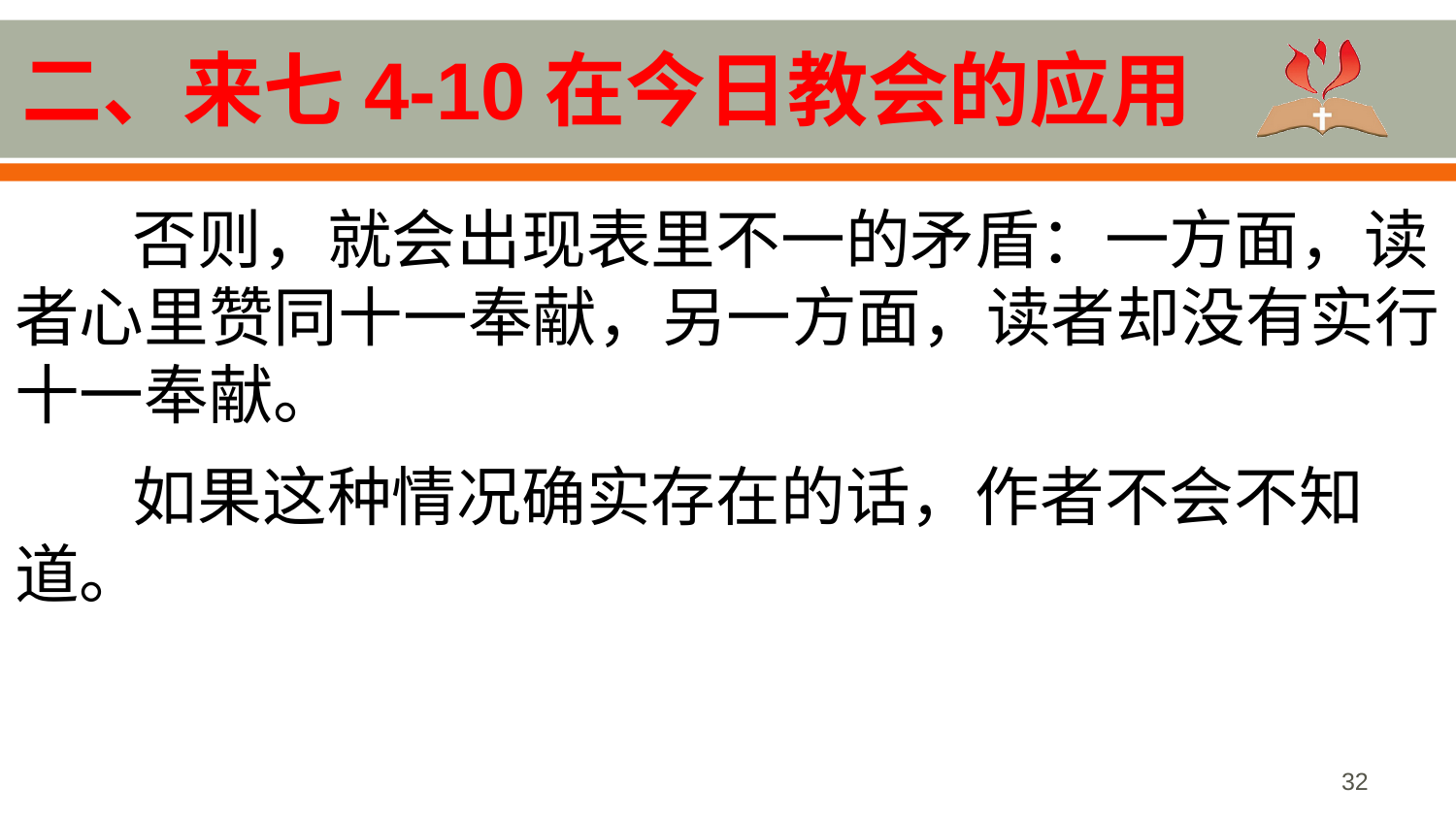

# 二、来七4-10在今日教会的应用
否则，就会出现表里不一的矛盾：一方面，读者心里赞同十一奉献，另一方面，读者却没有实行十一奉献。
如果这种情况确实存在的话，作者不会不知道。

32